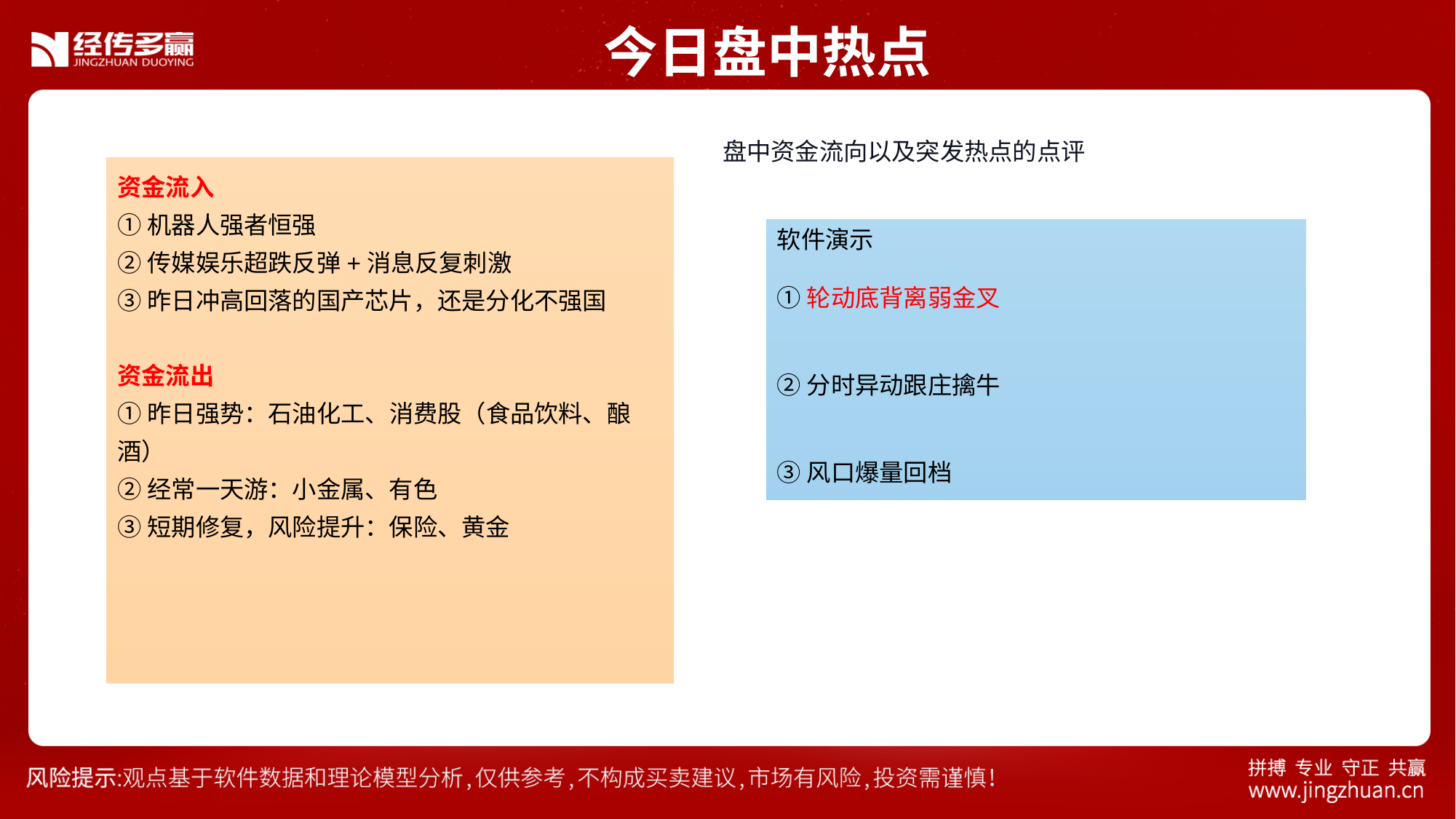

今日盘中热点
盘中资金流向以及突发热点的点评
资金流入
①机器人强者恒强
②传媒娱乐超跌反弹+消息反复刺激
③昨日冲高回落的国产芯片，还是分化不强国

资金流出
①昨日强势：石油化工、消费股（食品饮料、酿酒）
②经常一天游：小金属、有色
③短期修复，风险提升：保险、黄金

软件演示

①轮动底背离弱金叉

②分时异动跟庄擒牛

③风口爆量回档